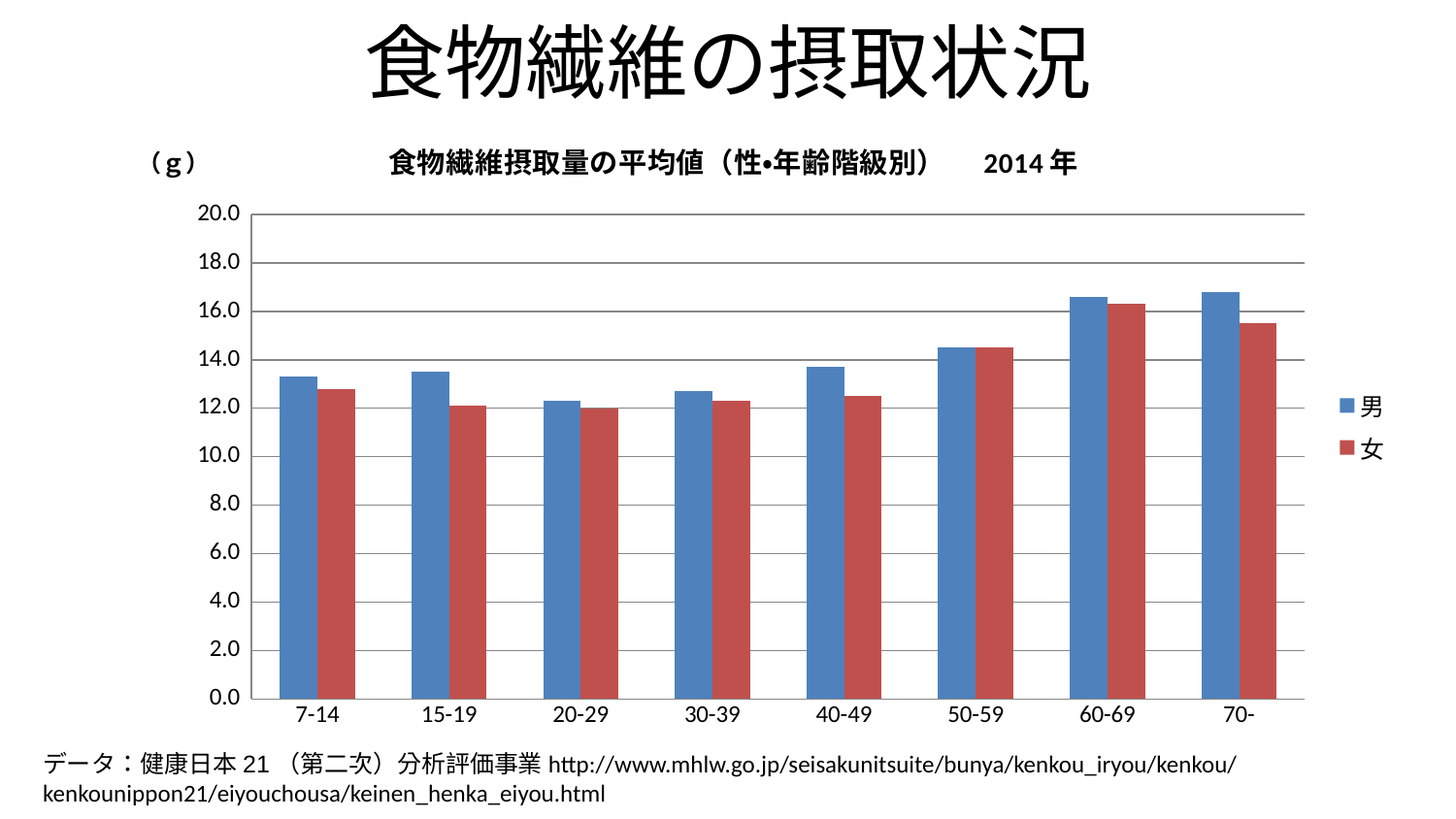

# 食物繊維の摂取状況

### Chart: 食物繊維摂取量の平均値（性・年齢階級別）　2014年

| Category | 男 | 女 |
|---|---|---|
| 7-14 | 13.3 | 12.8 |
| 15-19 | 13.5 | 12.1 |
| 20-29 | 12.3 | 12.0 |
| 30-39 | 12.7 | 12.3 |
| 40-49 | 13.7 | 12.5 |
| 50-59 | 14.5 | 14.5 |
| 60-69 | 16.6 | 16.3 |
| 70- | 16.8 | 15.5 |
データ：健康日本21（第二次）分析評価事業http://www.mhlw.go.jp/seisakunitsuite/bunya/kenkou_iryou/kenkou/kenkounippon21/eiyouchousa/keinen_henka_eiyou.html